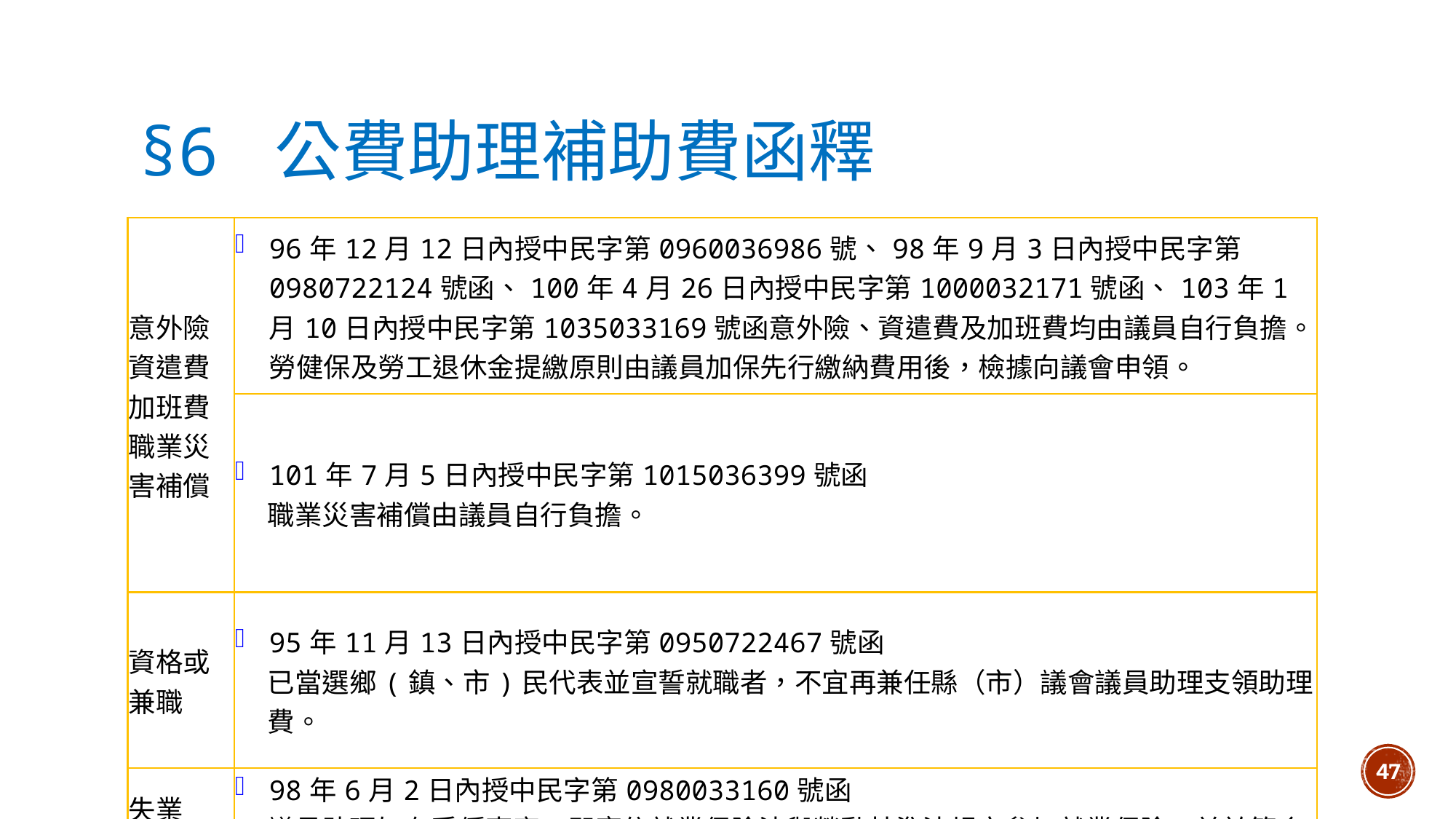

# §6 公費助理補助費函釋
| 意外險 資遣費 加班費 職業災害補償 | 96年12月12日內授中民字第0960036986號、98年9月3日內授中民字第0980722124號函、100年4月26日內授中民字第1000032171號函、103年1月10日內授中民字第1035033169號函意外險、資遣費及加班費均由議員自行負擔。勞健保及勞工退休金提繳原則由議員加保先行繳納費用後，檢據向議會申領。 |
| --- | --- |
|  | 101年7月5日內授中民字第1015036399號函 職業災害補償由議員自行負擔。 |
| 資格或兼職 | 95年11月13日內授中民字第0950722467號函 已當選鄉(鎮、市)民代表並宣誓就職者，不宜再兼任縣（市）議會議員助理支領助理費。 |
| 失業 補助 | 98年6月2日內授中民字第0980033160號函 議員助理如有受僱事實，即應依就業保險法與勞動基準法規定參加就業保險，並於符合就業保險法之保險給付相關請領條件時，得依規定提出申請。 |
47